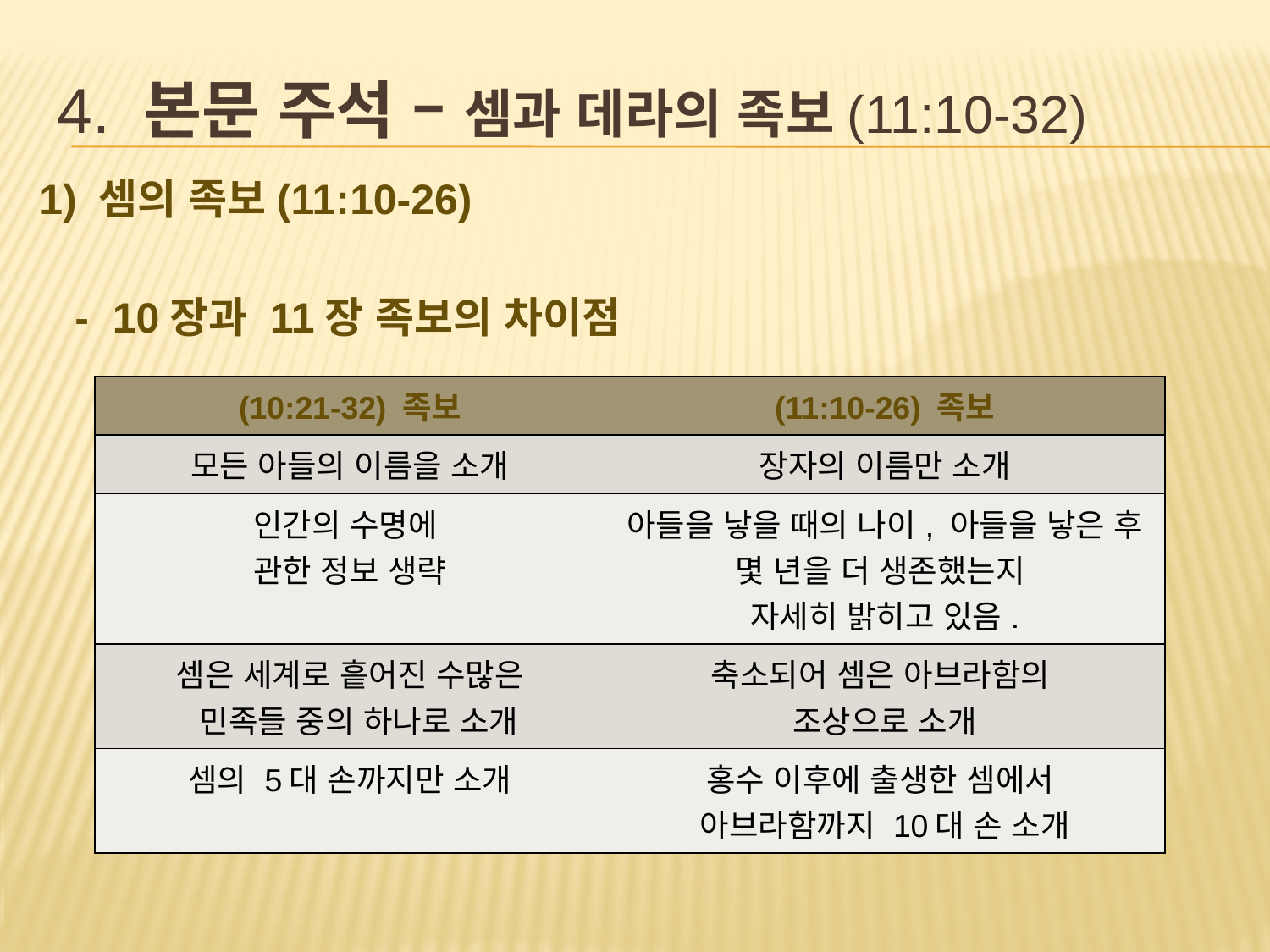

# 4. 본문 주석 – 셈과 데라의 족보(11:10-32)
 1) 셈의 족보(11:10-26)

    -  10장과 11장 족보의 차이점

| (10:21-32) 족보 | (11:10-26) 족보 |
| --- | --- |
| 모든 아들의 이름을 소개 | 장자의 이름만 소개 |
| 인간의 수명에 관한 정보 생략 | 아들을 낳을 때의 나이, 아들을 낳은 후 몇 년을 더 생존했는지 자세히 밝히고 있음. |
| 셈은 세계로 흩어진 수많은 민족들 중의 하나로 소개 | 축소되어 셈은 아브라함의 조상으로 소개 |
| 셈의 5대 손까지만 소개 | 홍수 이후에 출생한 셈에서 아브라함까지 10대 손 소개 |